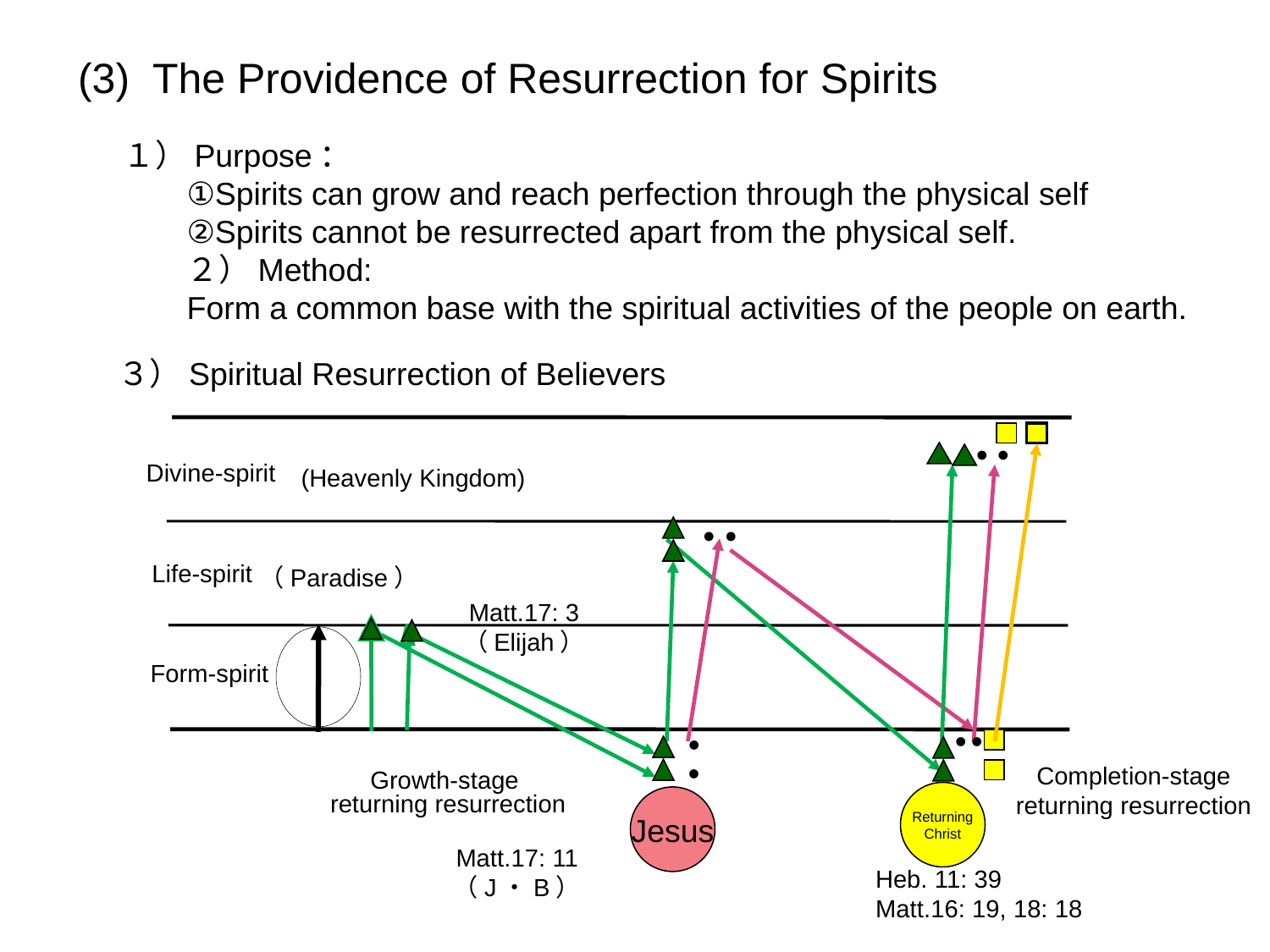

(3)  The Providence of Resurrection for Spirits
１）Purpose：
①Spirits can grow and reach perfection through the physical self
②Spirits cannot be resurrected apart from the physical self.
２）Method:
Form a common base with the spiritual activities of the people on earth.
３）Spiritual Resurrection of Believers

●
●

Divine-spirit
　(Heavenly Kingdom)‏

●
●

Life-spirit

（Paradise）

Matt.17: 3
（Elijah）

Form-spirit
●
●
●
●

Completion-stage
returning resurrection

Growth-stage
returning resurrection
Returning
Christ
Jesus
Matt.17: 11
（J・B）
Heb. 11: 39
Matt.16: 19, 18: 18